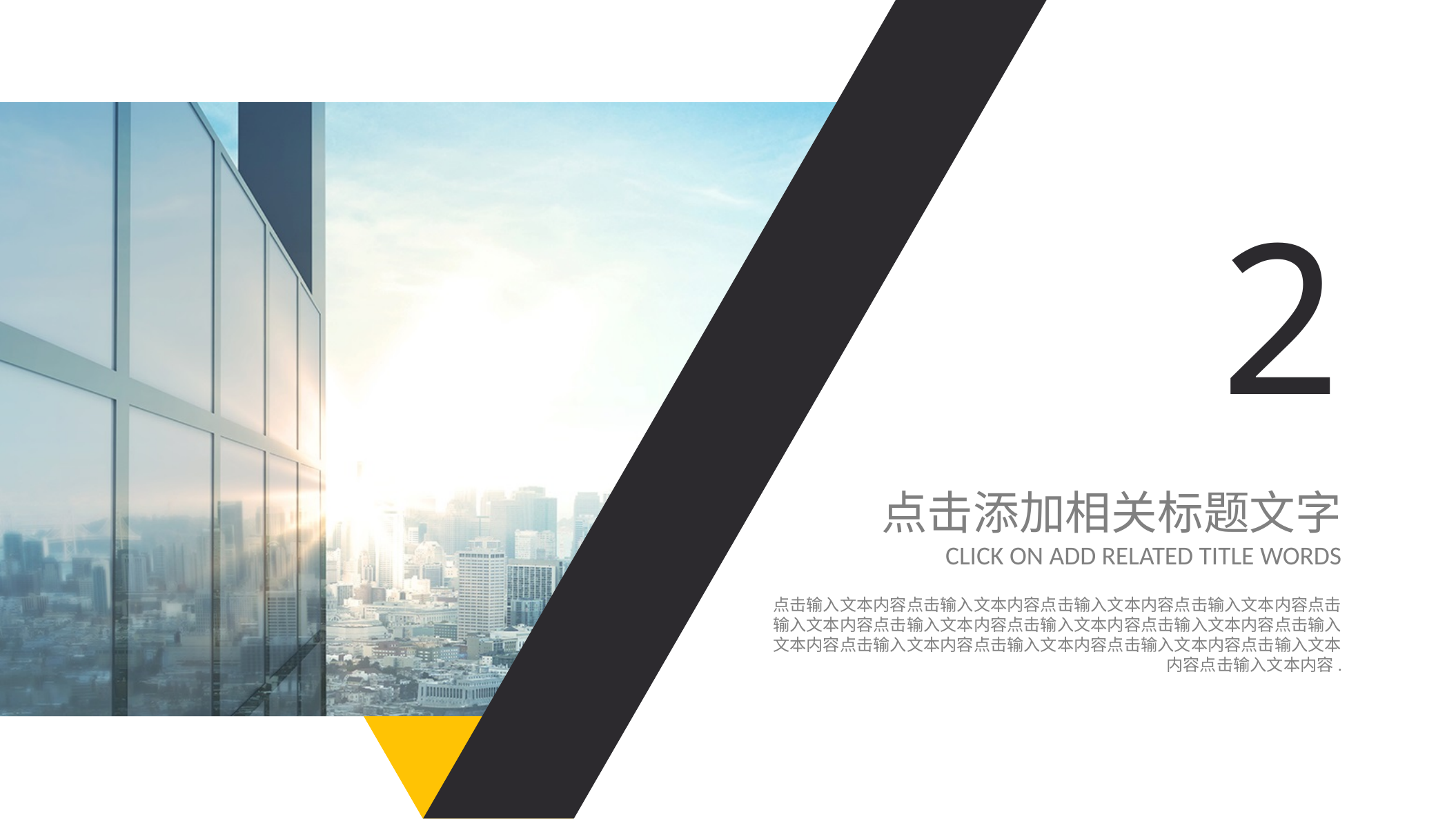

2
点击添加相关标题文字
CLICK ON ADD RELATED TITLE WORDS
点击输入文本内容点击输入文本内容点击输入文本内容点击输入文本内容点击输入文本内容点击输入文本内容点击输入文本内容点击输入文本内容点击输入文本内容点击输入文本内容点击输入文本内容点击输入文本内容点击输入文本内容点击输入文本内容.